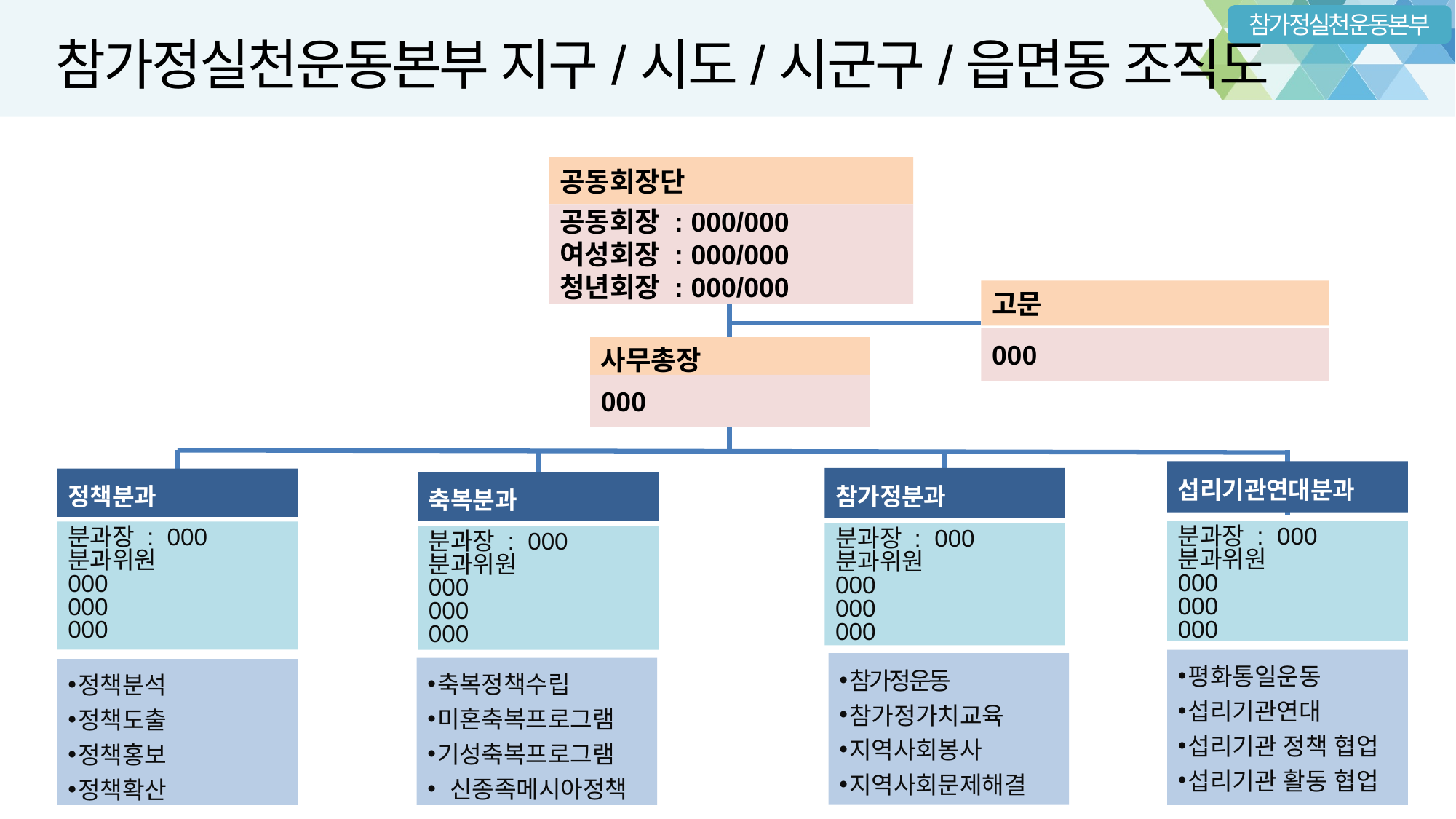

# 참가정실천운동본부 지구/시도/시군구/읍면동 조직도
공동회장단
공동회장 : 000/000
여성회장 : 000/000
청년회장 : 000/000
고문
000
사무총장
000
정책분과
분과장 :  000
분과위원
000
000
000
정책분석
정책도출
정책홍보
정책확산

섭리기관연대분과
분과장 :  000
분과위원
000
000
000
평화통일운동
섭리기관연대
섭리기관 정책 협업
섭리기관 활동 협업
축복분과
분과장 :  000
분과위원
000
000
000
축복정책수립
미혼축복프로그램
기성축복프로그램
 신종족메시아정책
참가정분과
분과장 :  000
분과위원
000
000
000
참가정운동
참가정가치교육
지역사회봉사
지역사회문제해결